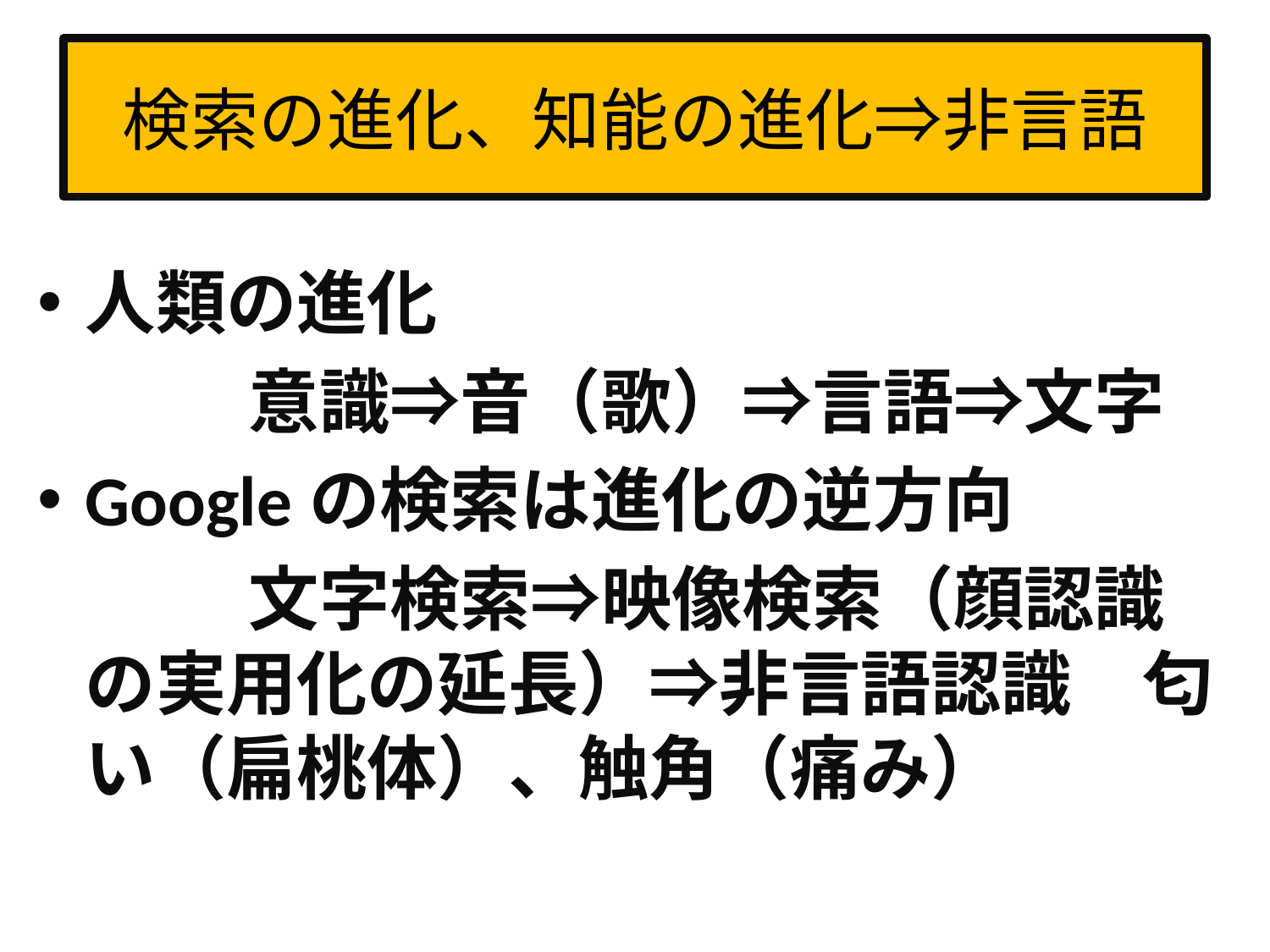

# 検索の進化、知能の進化⇒非言語
人類の進化
　　　意識⇒音（歌）⇒言語⇒文字
Googleの検索は進化の逆方向
　　　文字検索⇒映像検索（顔認識の実用化の延長）⇒非言語認識　匂い（扁桃体）、触角（痛み）